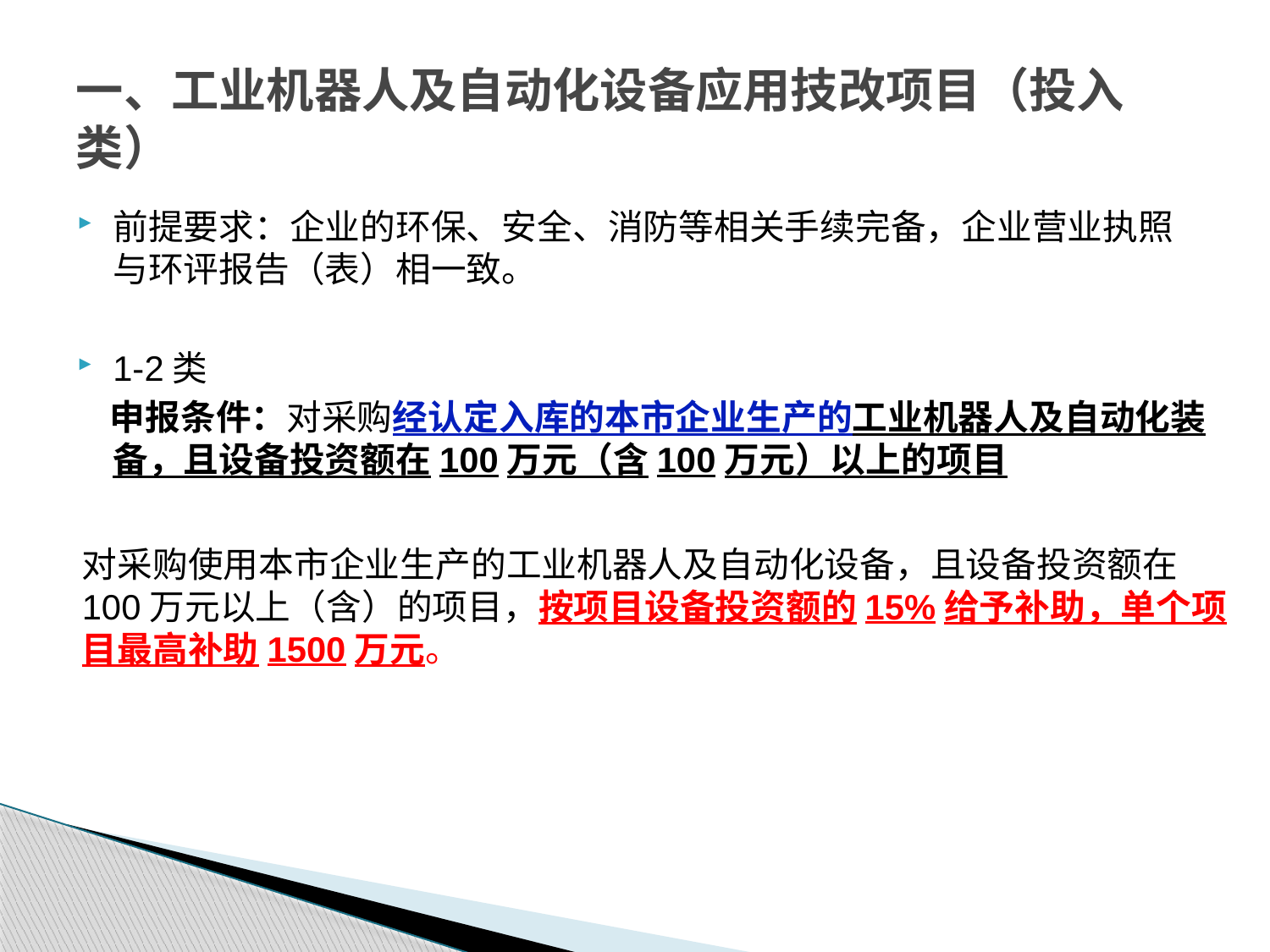

# 一、工业机器人及自动化设备应用技改项目（投入类）
前提要求：企业的环保、安全、消防等相关手续完备，企业营业执照与环评报告（表）相一致。

1-2类
   申报条件：对采购经认定入库的本市企业生产的工业机器人及自动化装备，且设备投资额在100万元（含100万元）以上的项目
对采购使用本市企业生产的工业机器人及自动化设备，且设备投资额在100万元以上（含）的项目，按项目设备投资额的15%给予补助，单个项目最高补助1500万元。